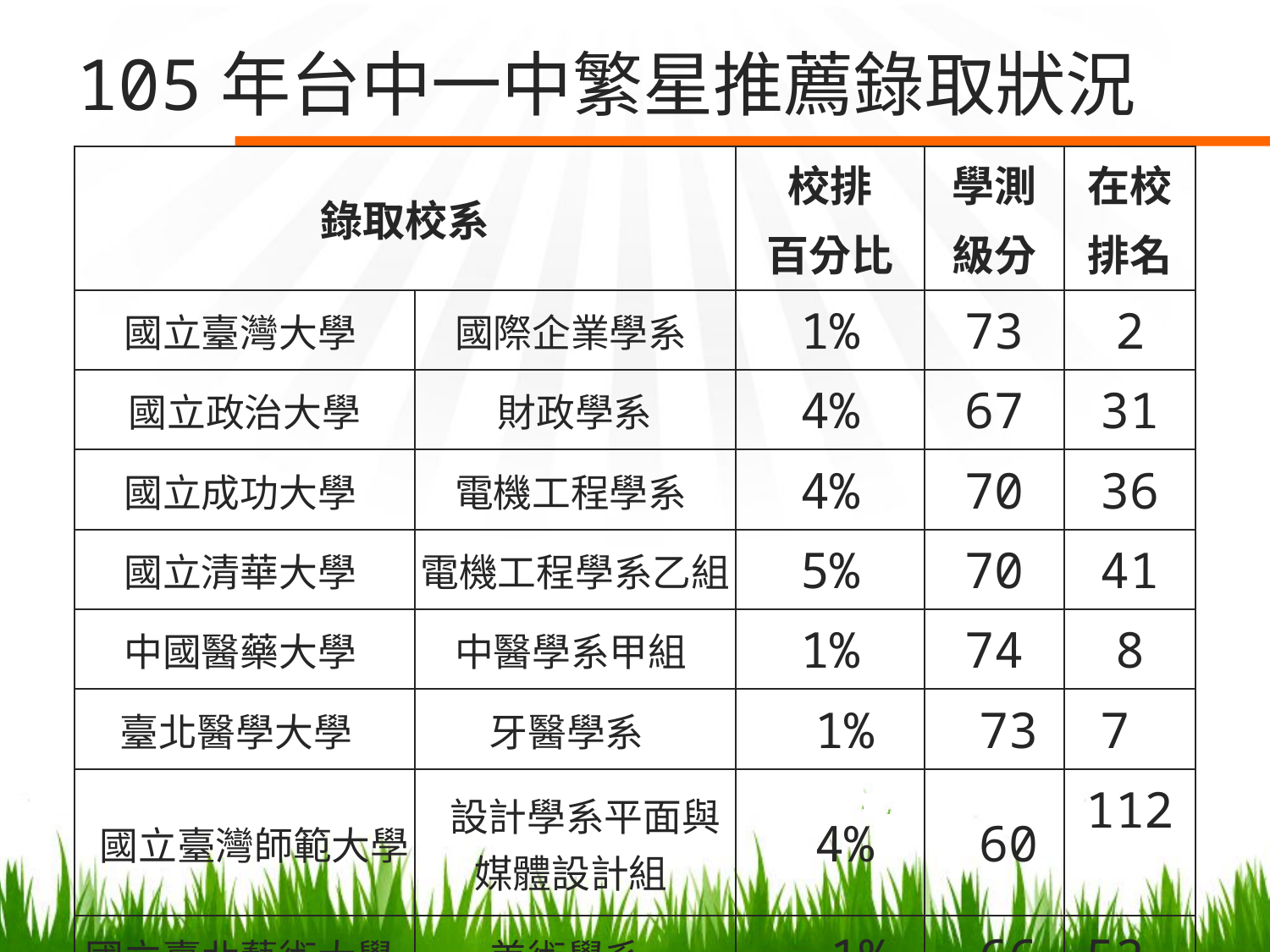

# 105年台中一中繁星推薦錄取狀況
| 錄取校系 |  | 校排 百分比 | 學測 級分 | 在校 排名 |
| --- | --- | --- | --- | --- |
| 國立臺灣大學 | 國際企業學系 | 1% | 73 | 2 |
| 國立政治大學 | 財政學系 | 4% | 67 | 31 |
| 國立成功大學 | 電機工程學系 | 4% | 70 | 36 |
| 國立清華大學 | 電機工程學系乙組 | 5% | 70 | 41 |
| 中國醫藥大學 | 中醫學系甲組 | 1% | 74 | 8 |
| 臺北醫學大學 | 牙醫學系 | 1% | 73 | 7 |
| 國立臺灣師範大學 | 設計學系平面與媒體設計組 | 4% | 60 | 112 |
| 國立臺北藝術大學 | 美術學系 | 1% | 66 | 52 |